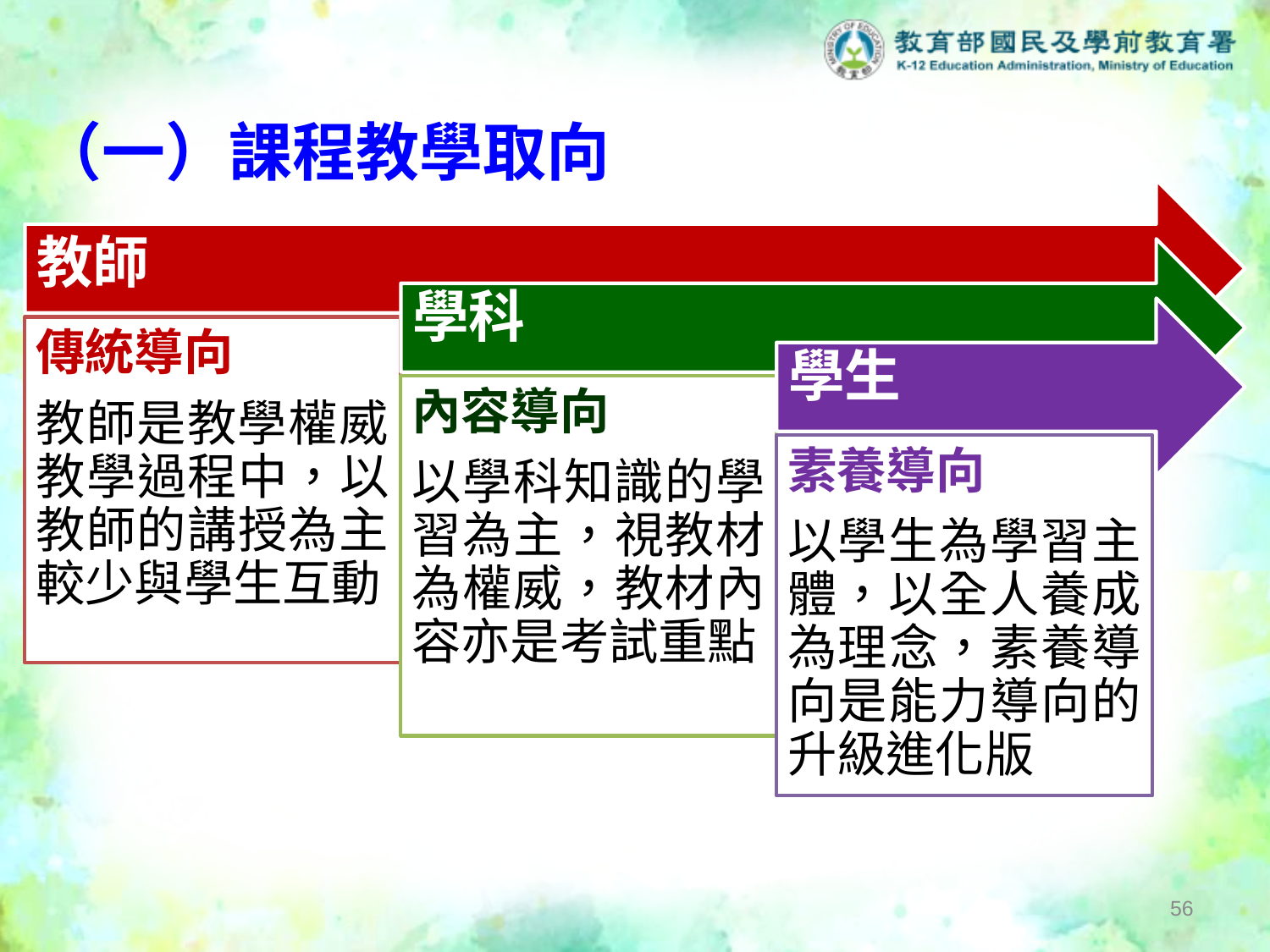

（一）課程教學取向
教師
傳統導向
教師是教學權威，
教學過程中，以教師的講授為主，較少與學生互動

學科
內容導向
以學科知識的學習為主，視教材為權威，教材內容亦是考試重點
學生
素養導向
以學生為學習主體，以全人養成為理念，素養導向是能力導向的升級進化版
56